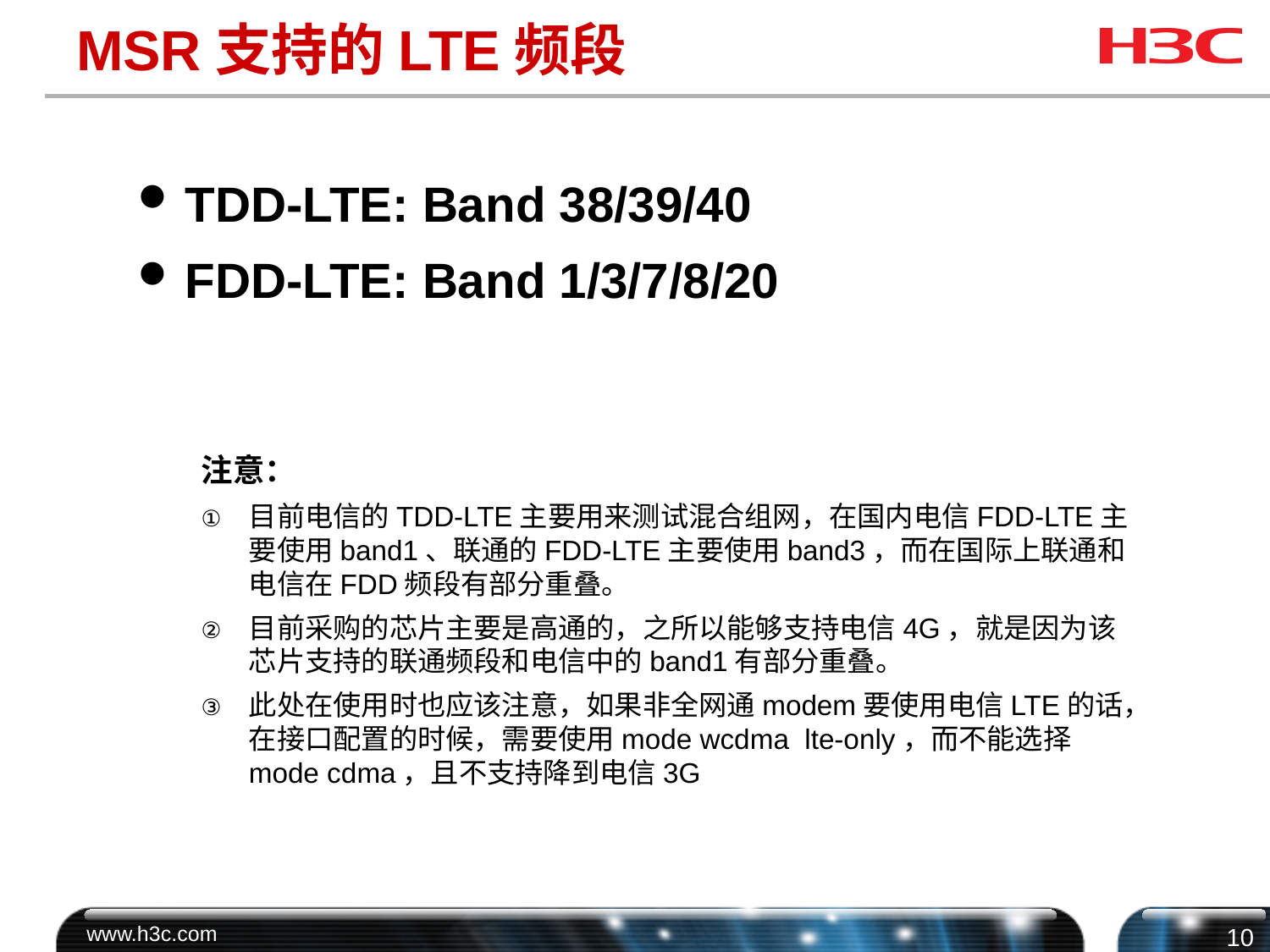

# MSR支持的LTE频段
TDD-LTE: Band 38/39/40
FDD-LTE: Band 1/3/7/8/20

注意：
目前电信的TDD-LTE主要用来测试混合组网，在国内电信FDD-LTE主要使用band1、联通的FDD-LTE主要使用band3，而在国际上联通和电信在FDD频段有部分重叠。
目前采购的芯片主要是高通的，之所以能够支持电信4G，就是因为该芯片支持的联通频段和电信中的band1有部分重叠。
此处在使用时也应该注意，如果非全网通modem要使用电信LTE的话，在接口配置的时候，需要使用mode wcdma  lte-only，而不能选择mode cdma，且不支持降到电信3G